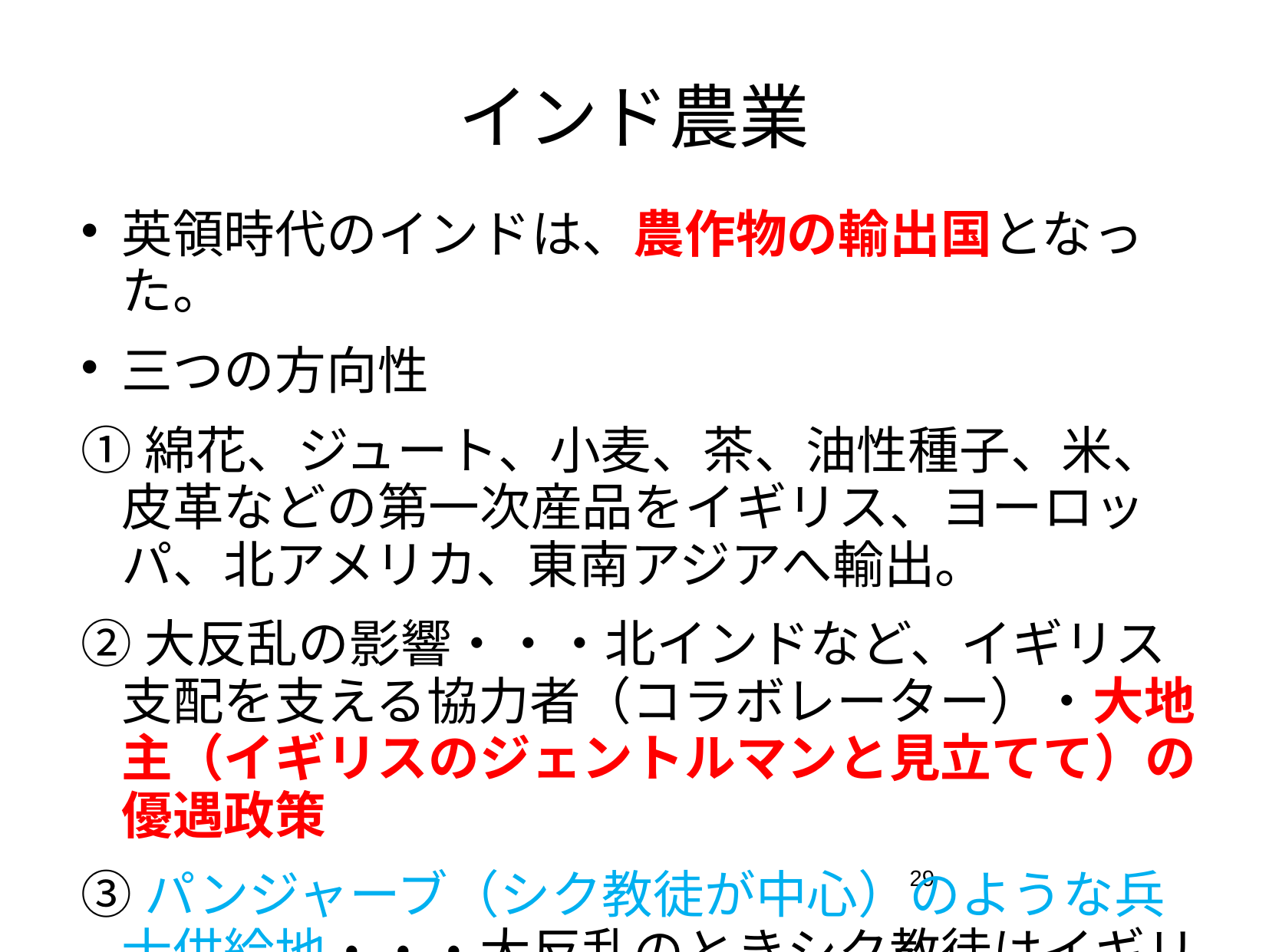

# インド農業
英領時代のインドは、農作物の輸出国となった。
三つの方向性
①綿花、ジュート、小麦、茶、油性種子、米、皮革などの第一次産品をイギリス、ヨーロッパ、北アメリカ、東南アジアへ輸出。
②大反乱の影響・・・北インドなど、イギリス支配を支える協力者（コラボレーター）・大地主（イギリスのジェントルマンと見立てて）の優遇政策
③パンジャーブ（シク教徒が中心）のような兵士供給地・・・大反乱のときシク教徒はイギリスに忠誠。
29